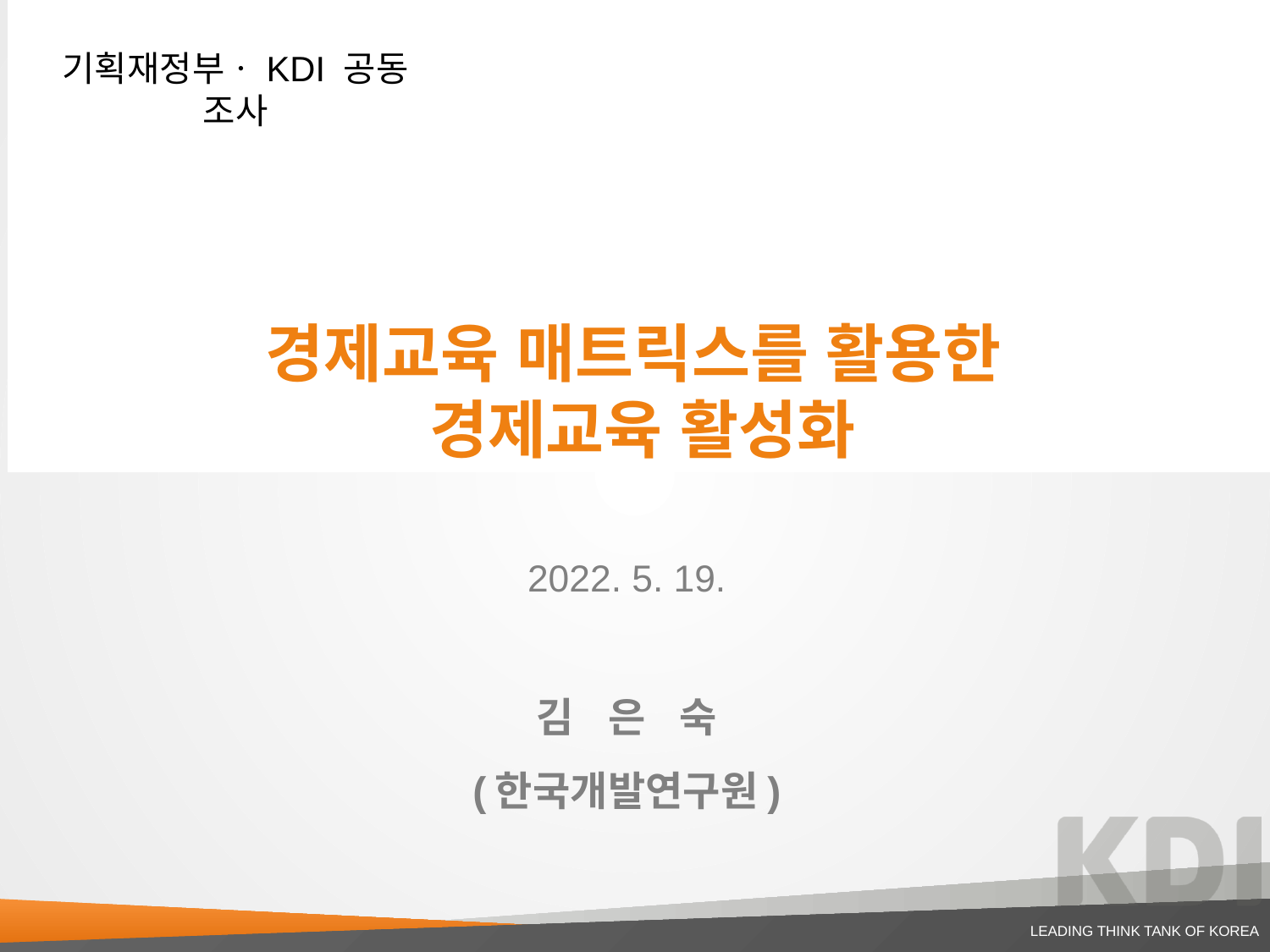

# 경제교육 매트릭스를 활용한 경제교육 활성화
기획재정부ㆍKDI 공동 조사
2022. 5. 19.

김   은   숙
(한국개발연구원)